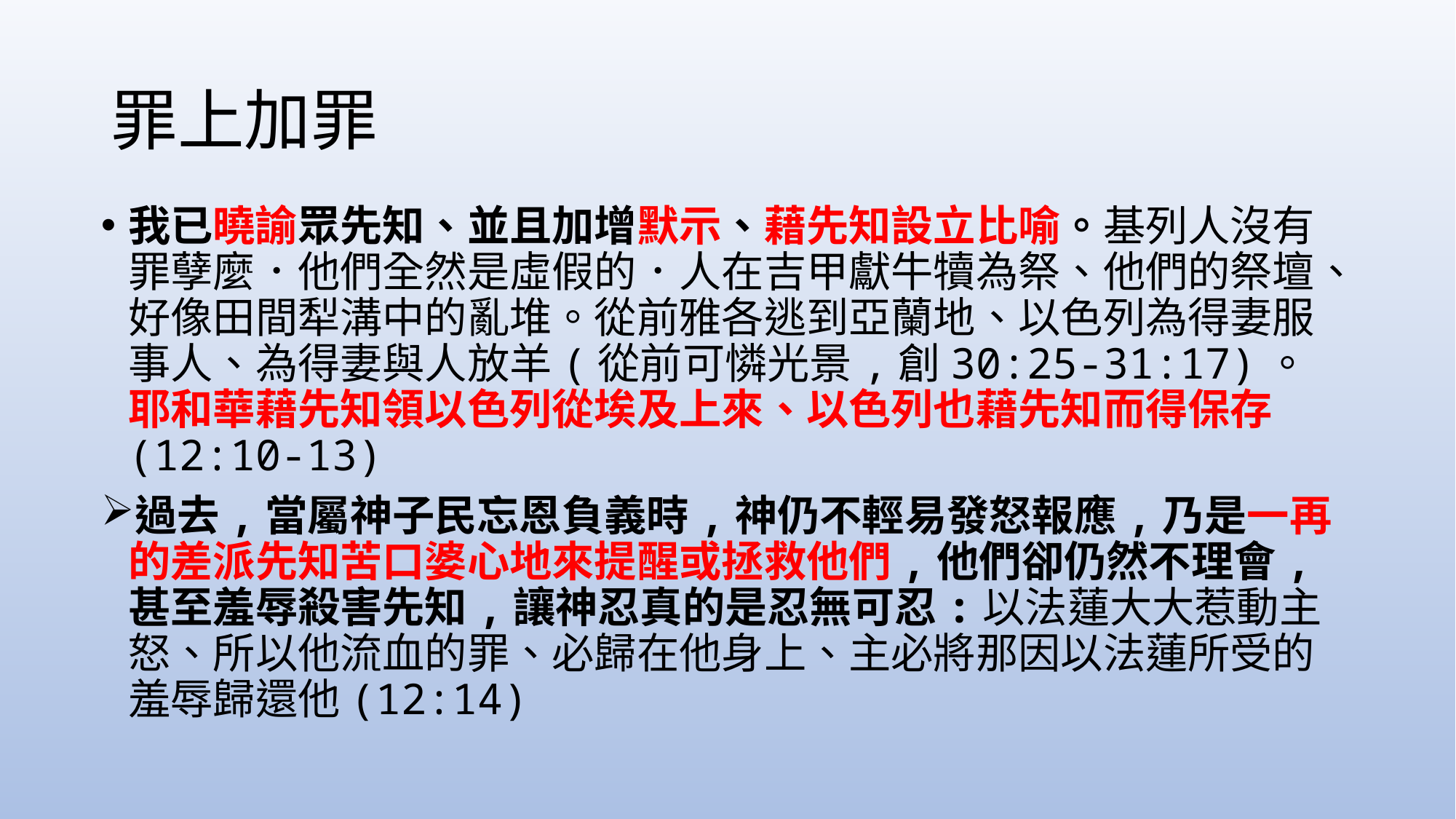

# 罪上加罪
我已曉諭眾先知、並且加增默示、藉先知設立比喻。基列人沒有罪孽麼．他們全然是虛假的．人在吉甲獻牛犢為祭、他們的祭壇、好像田間犁溝中的亂堆。從前雅各逃到亞蘭地、以色列為得妻服事人、為得妻與人放羊(從前可憐光景,創30:25-31:17)。耶和華藉先知領以色列從埃及上來、以色列也藉先知而得保存(12:10-13)
過去,當屬神子民忘恩負義時,神仍不輕易發怒報應,乃是一再的差派先知苦口婆心地來提醒或拯救他們,他們卻仍然不理會,甚至羞辱殺害先知,讓神忍真的是忍無可忍:以法蓮大大惹動主怒、所以他流血的罪、必歸在他身上、主必將那因以法蓮所受的羞辱歸還他(12:14)